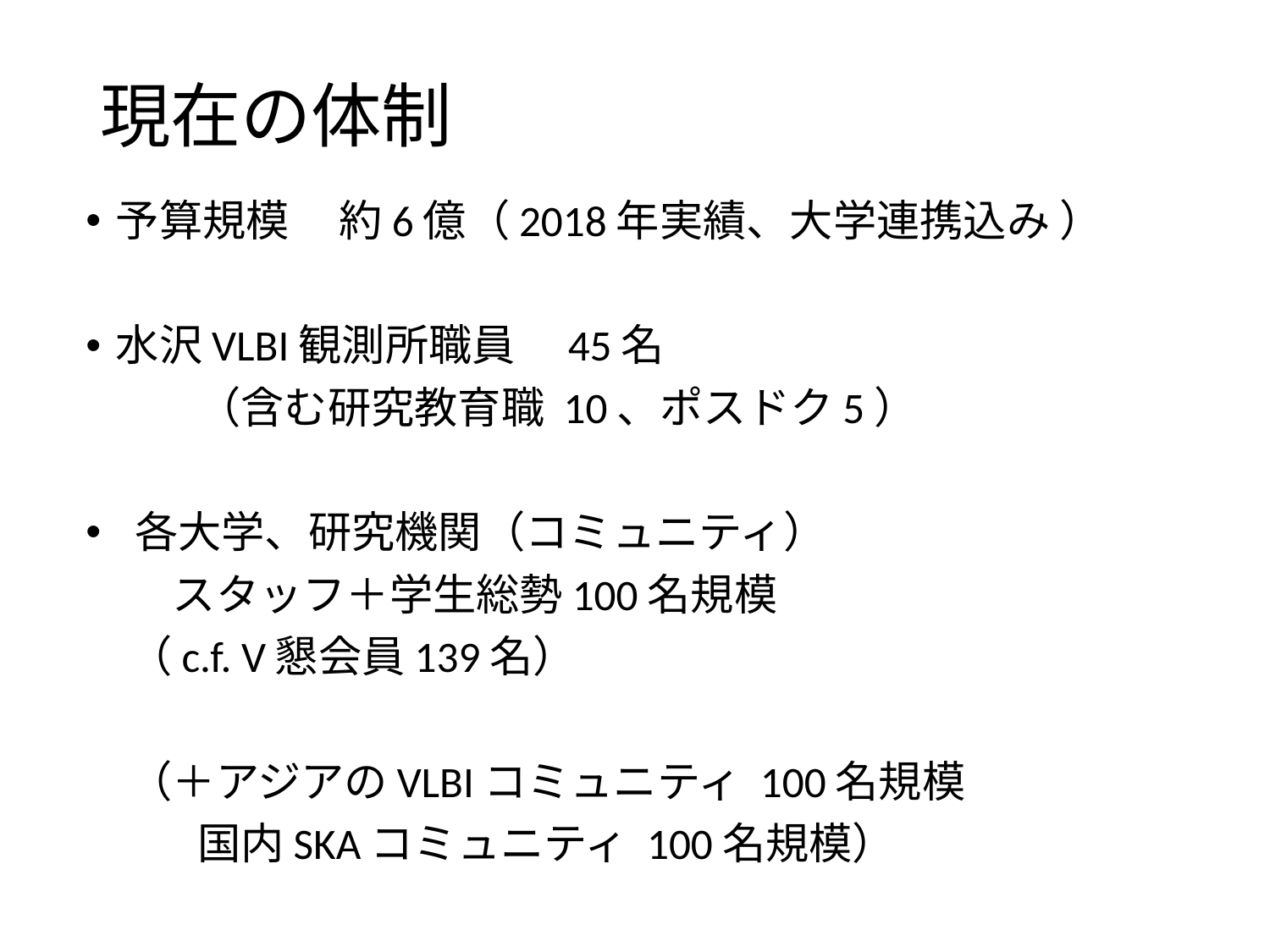

# 現在の体制
予算規模	約6億（2018年実績、大学連携込み ）

水沢VLBI観測所職員　45名
	（含む研究教育職 10、ポスドク5）

 各大学、研究機関（コミュニティ）
　　スタッフ＋学生総勢100名規模
　（c.f. V懇会員139名）

　（＋アジアのVLBIコミュニティ 100名規模
	国内SKAコミュニティ 100名規模）